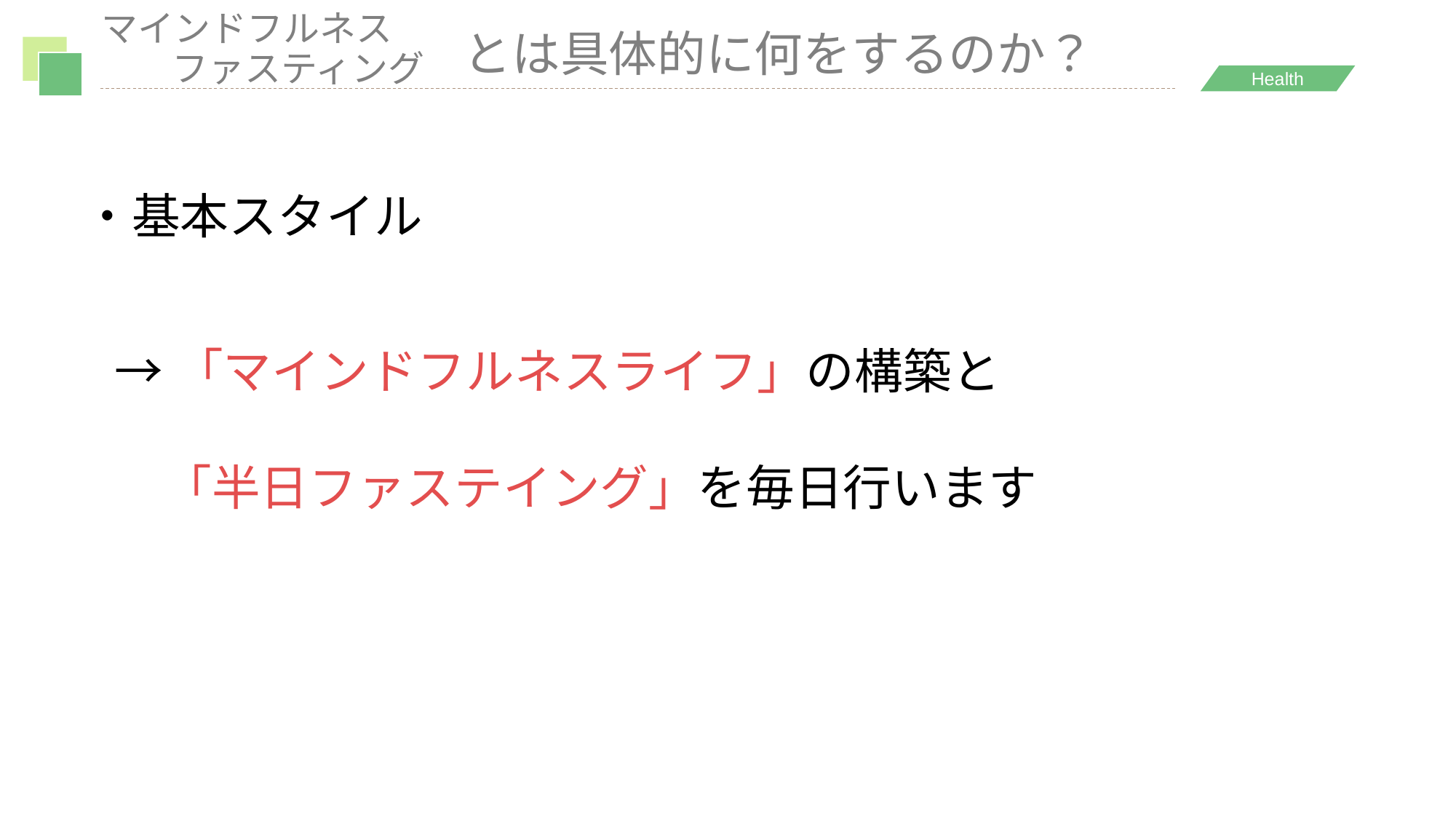

マインドフルネス
ファスティング
　マインドフ　 とは具体的に何をするのか？
・基本スタイル
→「マインドフルネスライフ」の構築と

　「半日ファステイング」を毎日行います